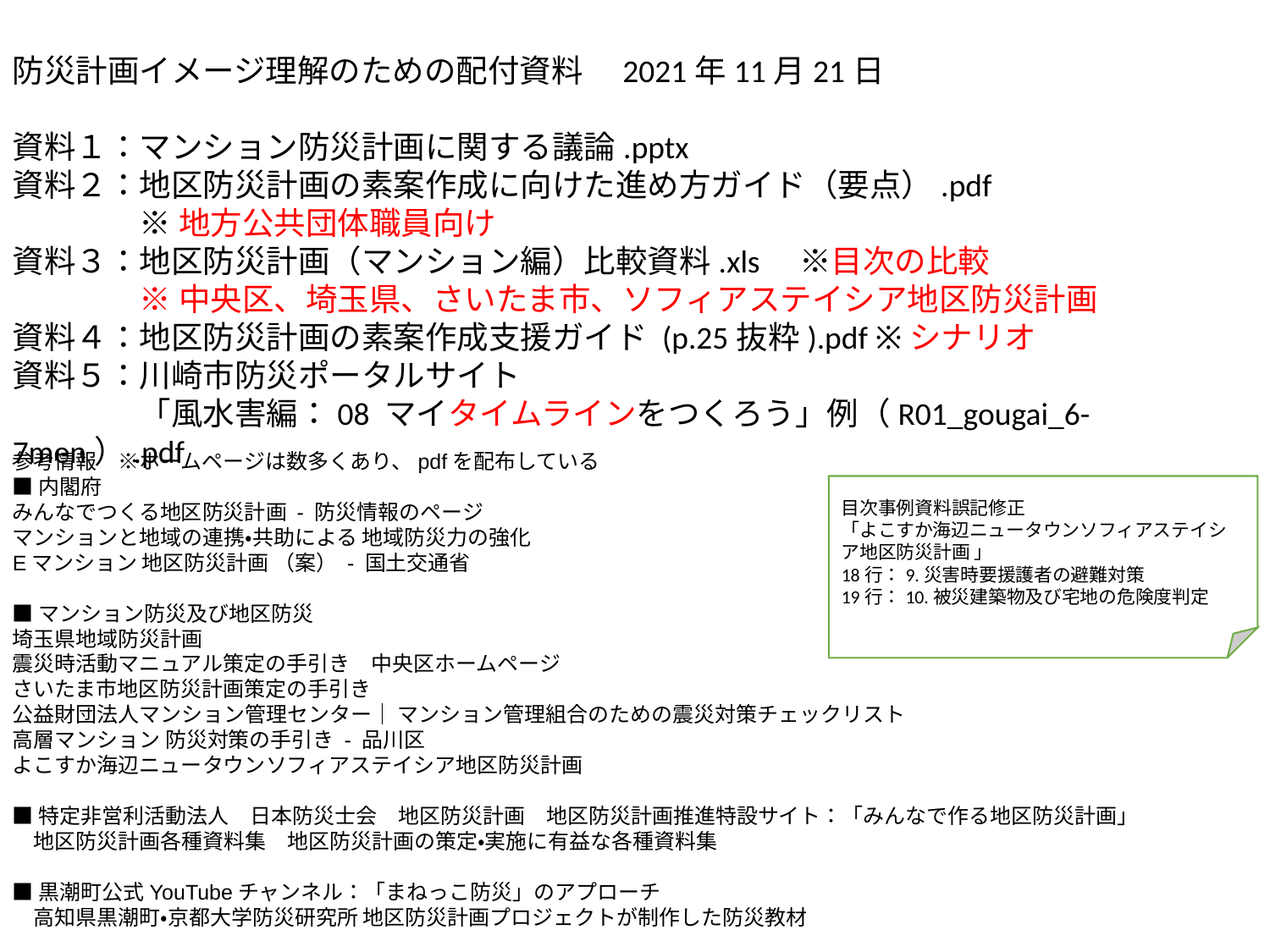

防災計画イメージ理解のための配付資料　2021年11月21日

資料１：マンション防災計画に関する議論.pptx
資料２：地区防災計画の素案作成に向けた進め方ガイド（要点）.pdf
	※地方公共団体職員向け
資料３：地区防災計画（マンション編）比較資料.xls　※目次の比較
	※中央区、埼玉県、さいたま市、ソフィアステイシア地区防災計画
資料４：地区防災計画の素案作成支援ガイド (p.25抜粋).pdf ※シナリオ
資料５：川崎市防災ポータルサイト
	「風水害編：08 マイタイムラインをつくろう」例（R01_gougai_6-7men）.pdf
参考情報　※ホームページは数多くあり、pdfを配布している
■内閣府
みんなでつくる地区防災計画 - 防災情報のページ
マンションと地域の連携・共助による 地域防災力の強化
Eマンション 地区防災計画 （案） - 国土交通省

■マンション防災及び地区防災
埼玉県地域防災計画
震災時活動マニュアル策定の手引き　中央区ホームページ
さいたま市地区防災計画策定の手引き
公益財団法人マンション管理センター｜ マンション管理組合のための震災対策チェックリスト
高層マンション 防災対策の手引き - 品川区
よこすか海辺ニュータウンソフィアステイシア地区防災計画

■特定非営利活動法人　日本防災士会　地区防災計画　地区防災計画推進特設サイト：「みんなで作る地区防災計画」
　地区防災計画各種資料集　地区防災計画の策定・実施に有益な各種資料集

■黒潮町公式YouTubeチャンネル：「まねっこ防災」のアプローチ
　高知県黒潮町・京都大学防災研究所 地区防災計画プロジェクトが制作した防災教材

目次事例資料誤記修正
「よこすか海辺ニュータウンソフィアステイシア地区防災計画 」
18行：9.災害時要援護者の避難対策
19行：10.被災建築物及び宅地の危険度判定